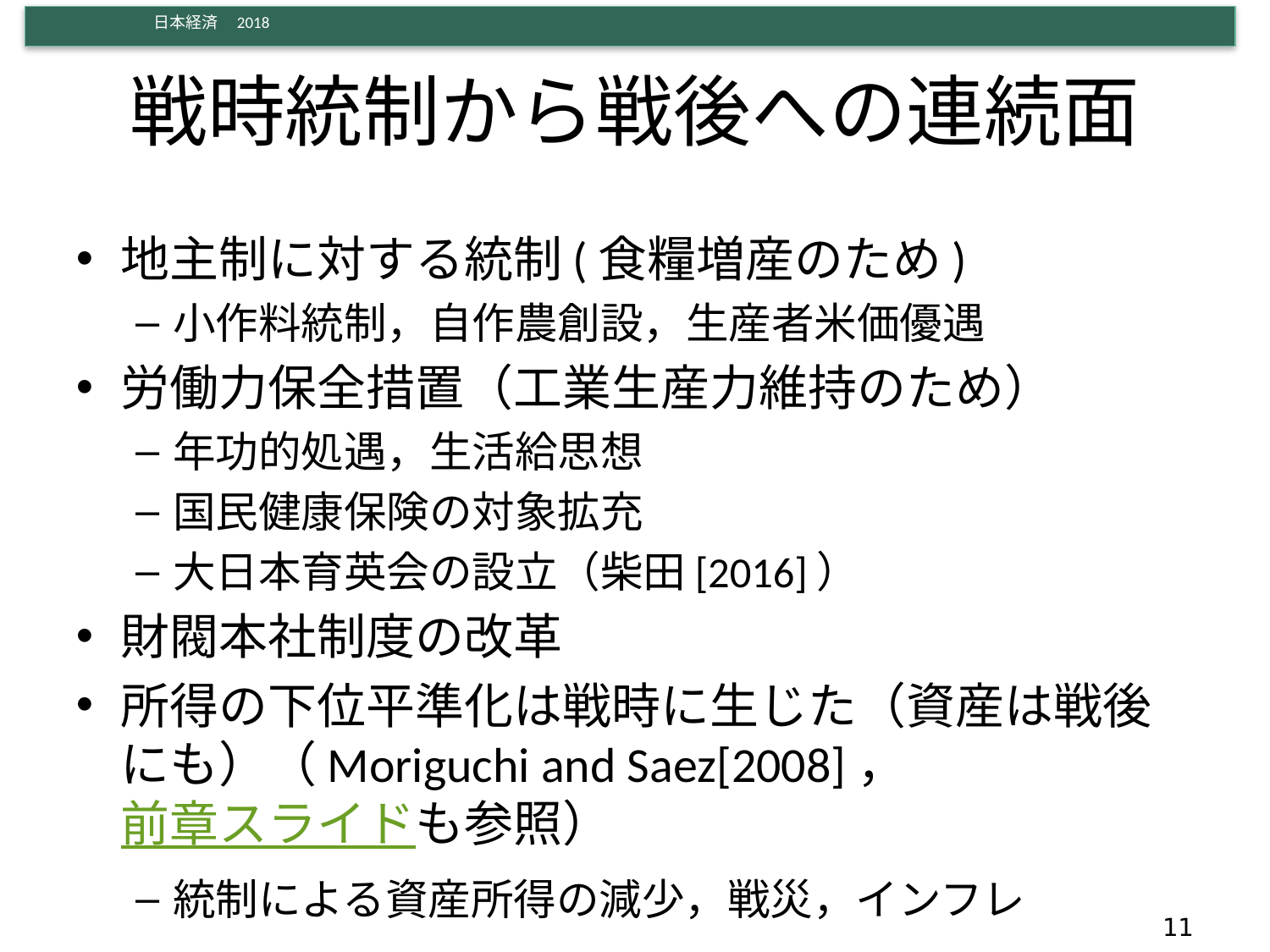

# 戦時統制から戦後への連続面
地主制に対する統制(食糧増産のため)
小作料統制，自作農創設，生産者米価優遇
労働力保全措置（工業生産力維持のため）
年功的処遇，生活給思想
国民健康保険の対象拡充
大日本育英会の設立（柴田[2016]）
財閥本社制度の改革
所得の下位平準化は戦時に生じた（資産は戦後にも）（Moriguchi and Saez[2008]，前章スライドも参照）
統制による資産所得の減少，戦災，インフレ

11